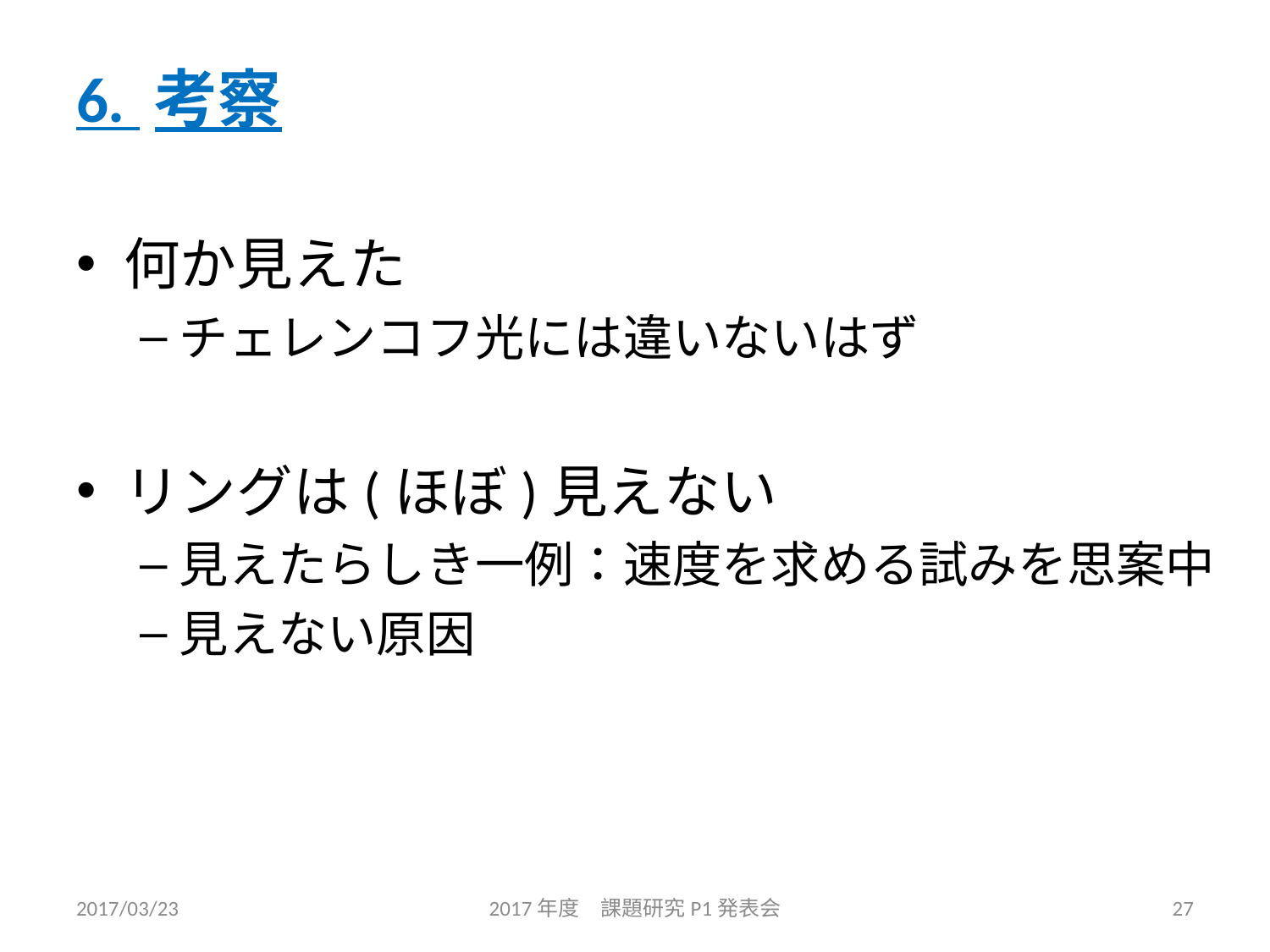

6. 考察
何か見えた
チェレンコフ光には違いないはず

リングは(ほぼ)見えない
見えたらしき一例：速度を求める試みを思案中
見えない原因
2017/03/23
2017年度　課題研究P1発表会
27